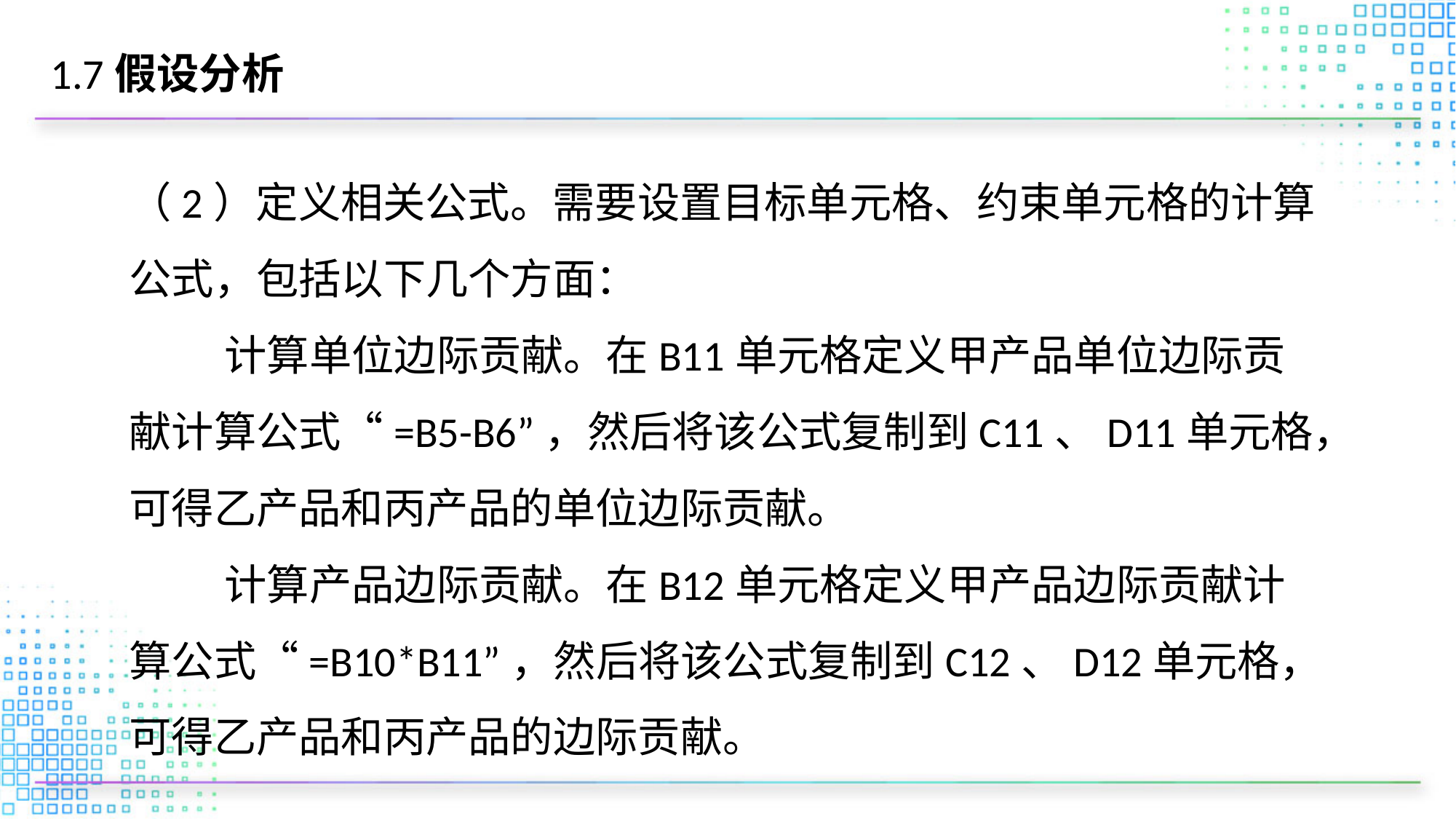

# 1.7假设分析
（2）定义相关公式。需要设置目标单元格、约束单元格的计算公式，包括以下几个方面：
         计算单位边际贡献。在B11单元格定义甲产品单位边际贡献计算公式“=B5-B6”，然后将该公式复制到C11、D11单元格，可得乙产品和丙产品的单位边际贡献。
         计算产品边际贡献。在B12单元格定义甲产品边际贡献计算公式“=B10*B11”，然后将该公式复制到C12、D12单元格，可得乙产品和丙产品的边际贡献。